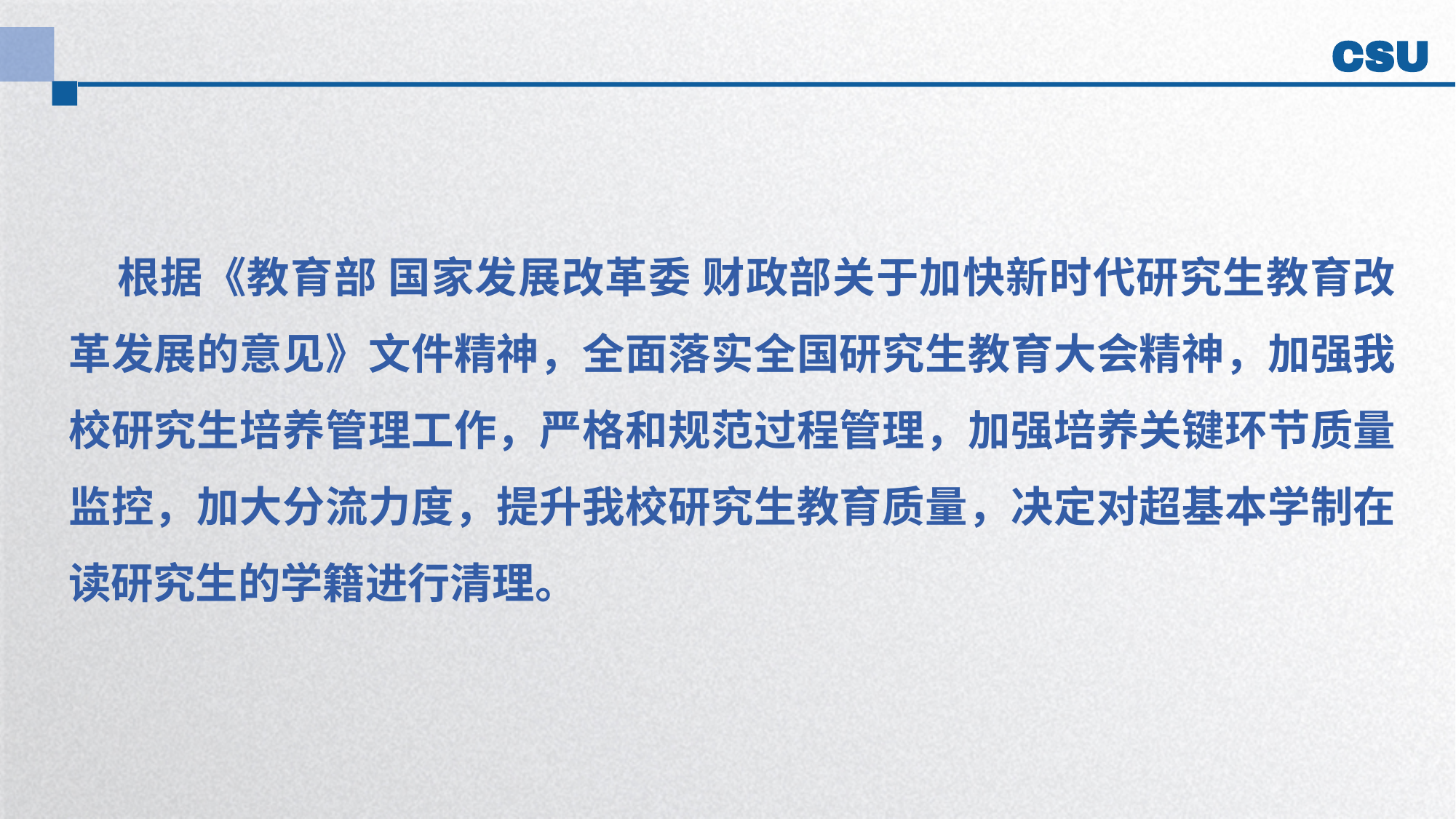

CSU

根据《教育部 国家发展改革委 财政部关于加快新时代研究生教育改革发展的意见》文件精神，全面落实全国研究生教育大会精神，加强我校研究生培养管理工作，严格和规范过程管理，加强培养关键环节质量监控，加大分流力度，提升我校研究生教育质量，决定对超基本学制在读研究生的学籍进行清理。